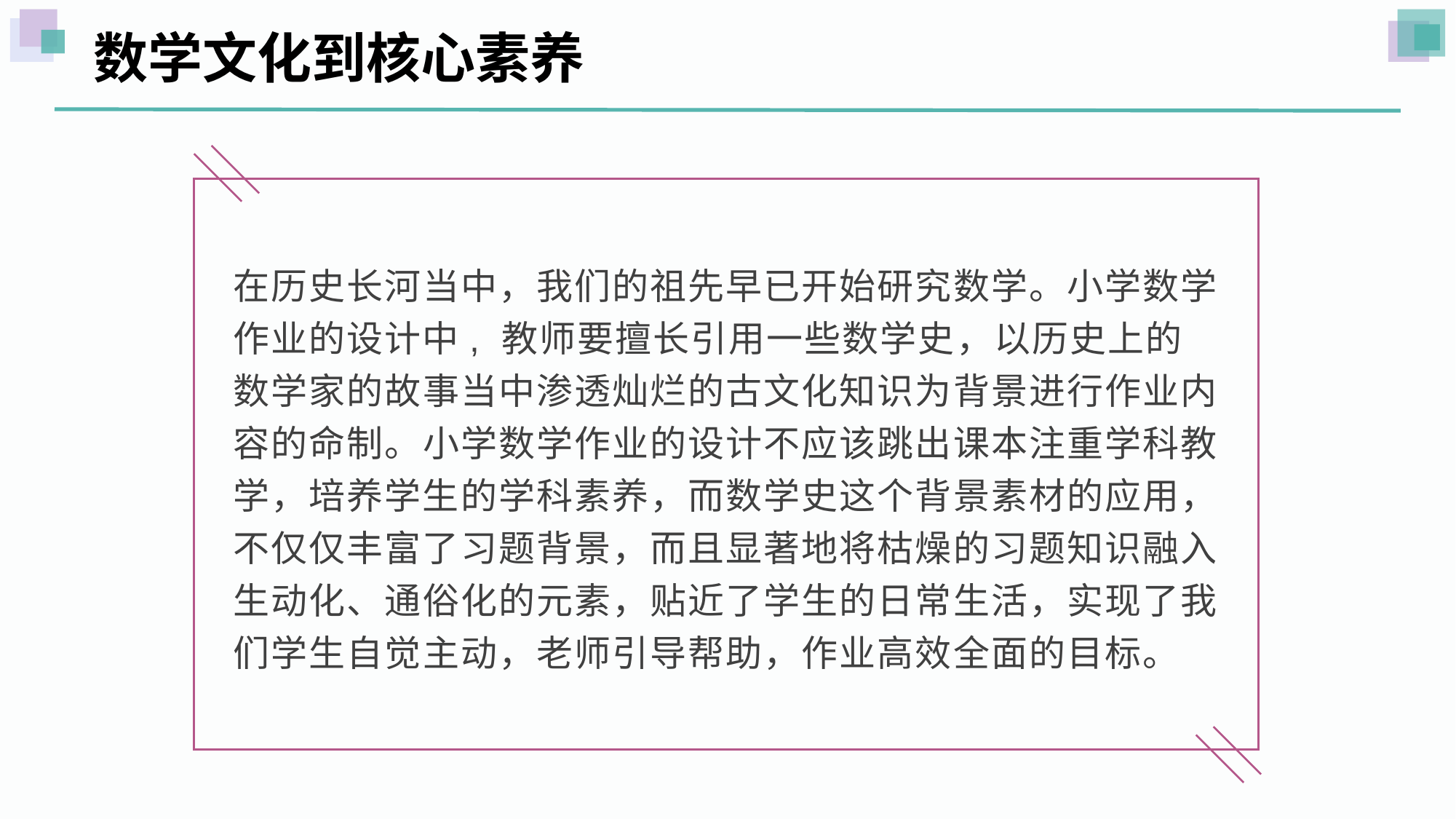

数学文化到核心素养

在历史长河当中，我们的祖先早已开始研究数学。小学数学作业的设计中, 教师要擅长引用一些数学史，以历史上的数学家的故事当中渗透灿烂的古文化知识为背景进行作业内容的命制。小学数学作业的设计不应该跳出课本注重学科教学，培养学生的学科素养，而数学史这个背景素材的应用，不仅仅丰富了习题背景，而且显著地将枯燥的习题知识融入生动化、通俗化的元素，贴近了学生的日常生活，实现了我们学生自觉主动，老师引导帮助，作业高效全面的目标。